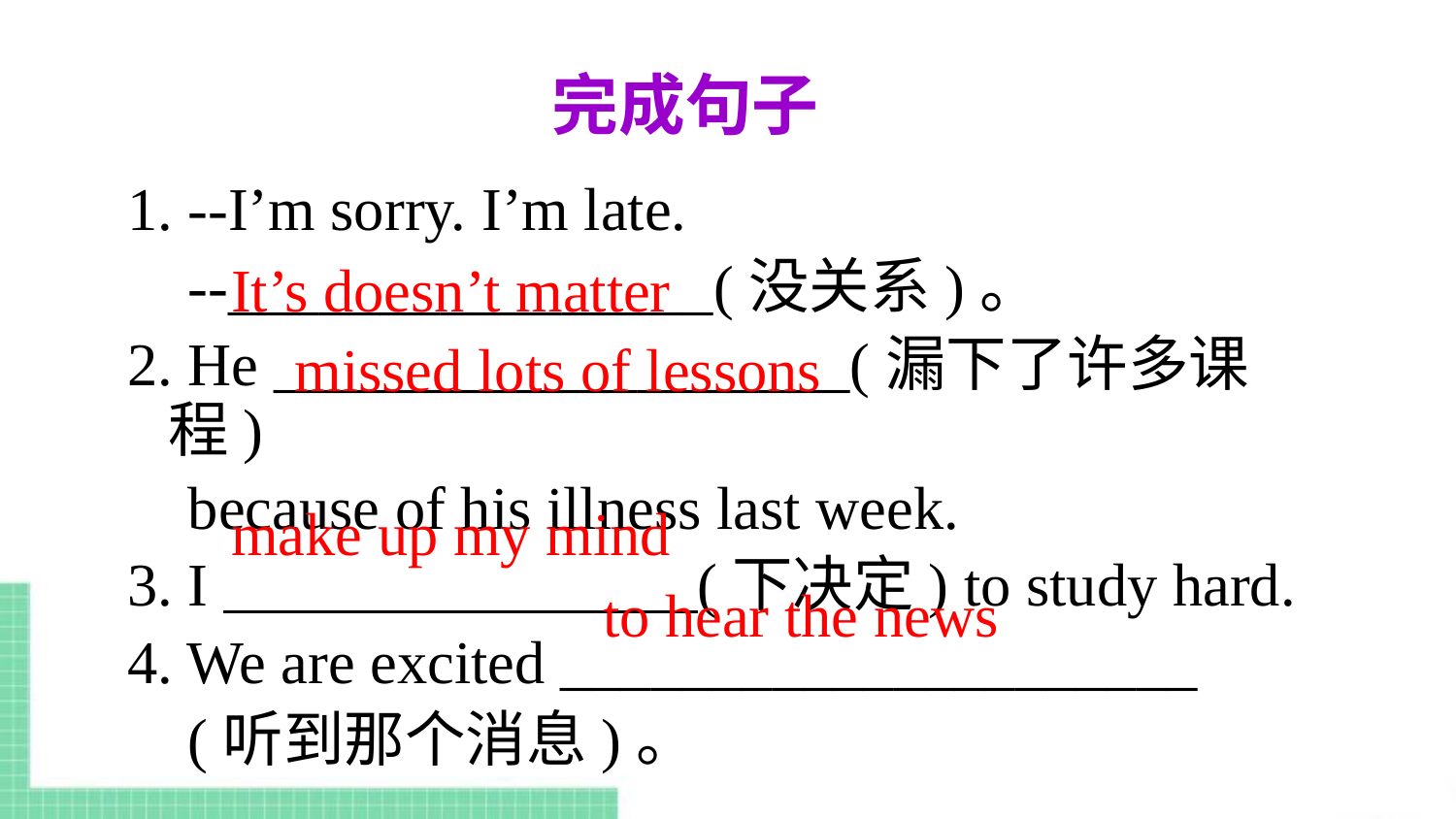

完成句子
1. --I’m sorry. I’m late.
    --________________(没关系)。
2. He ___________________(漏下了许多课程)
    because of his illness last week.
3. I                                (下决定) to study hard.
4. We are excited _____________________
    (听到那个消息)。
It’s doesn’t matter
missed lots of lessons
make up my mind
to hear the news